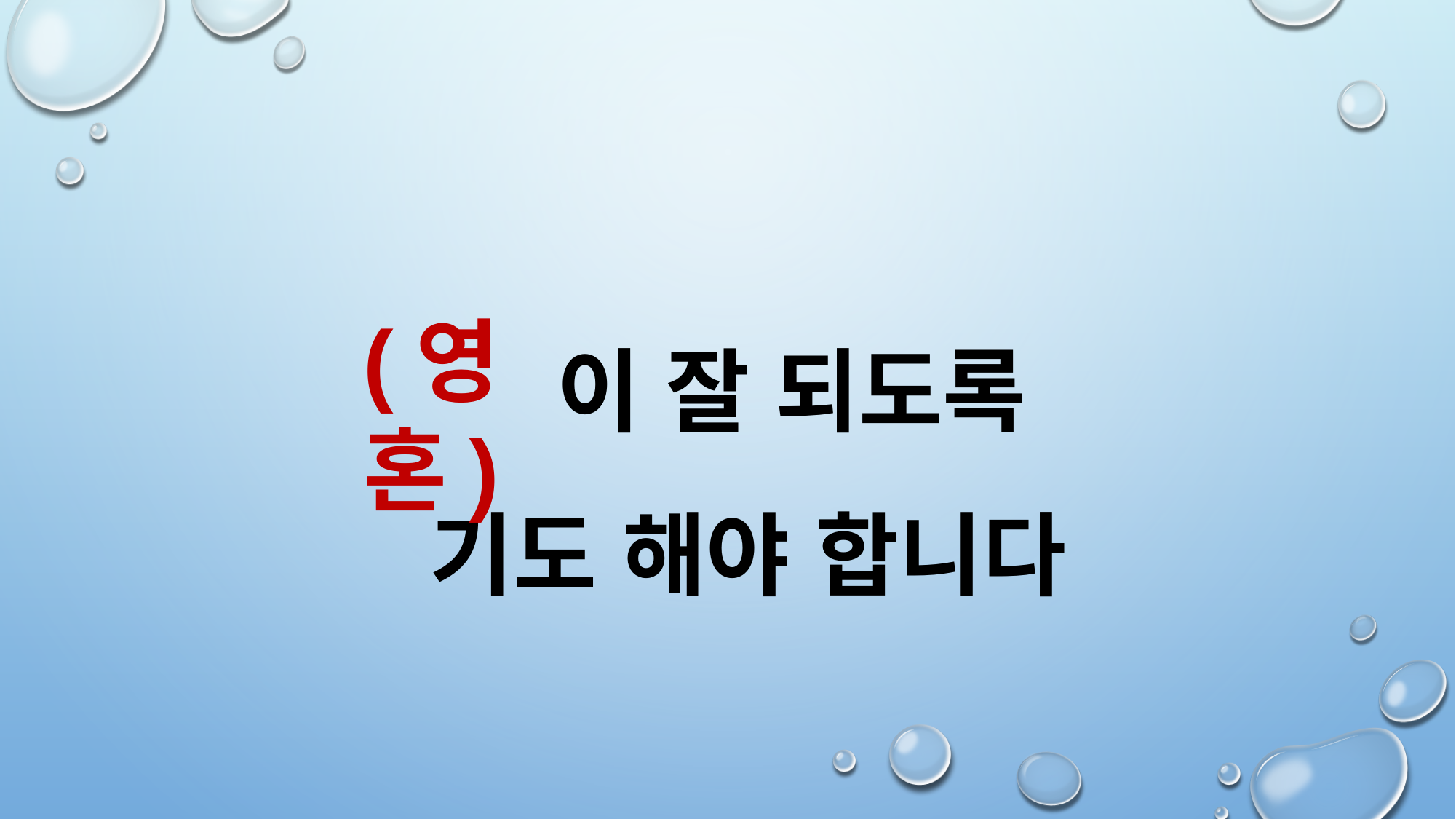

이 잘 되도록
          기도 해야 합니다
(영혼)